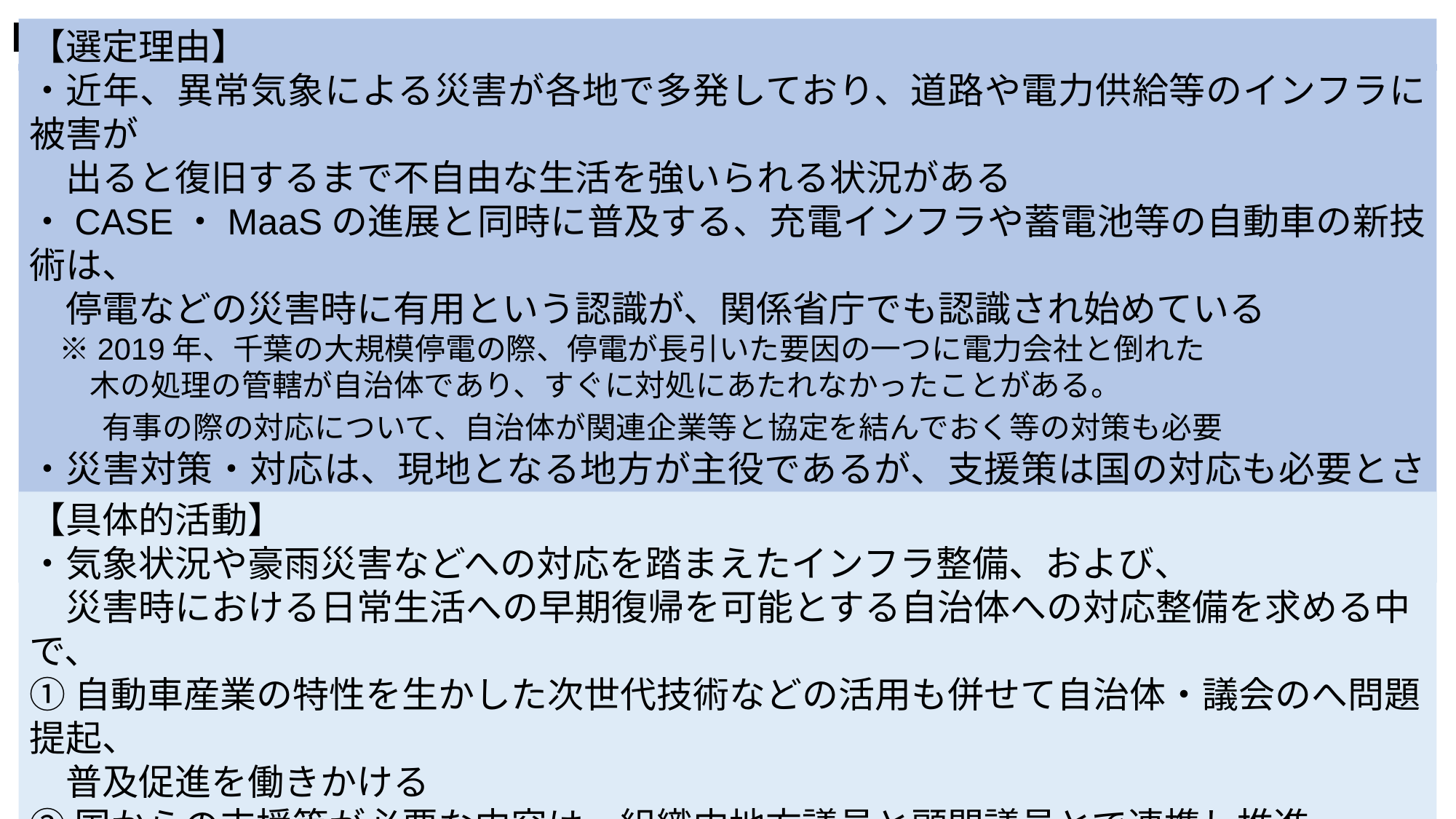

■項目詳細：災害などを踏まえたインフラ整備

【選定理由】
・近年、異常気象による災害が各地で多発しており、道路や電力供給等のインフラに被害が
　出ると復旧するまで不自由な生活を強いられる状況がある
・CASE・MaaSの進展と同時に普及する、充電インフラや蓄電池等の自動車の新技術は、
　停電などの災害時に有用という認識が、関係省庁でも認識され始めている
　※2019年、千葉の大規模停電の際、停電が長引いた要因の一つに電力会社と倒れた
　　木の処理の管轄が自治体であり、すぐに対処にあたれなかったことがある。
　　有事の際の対応について、自治体が関連企業等と協定を結んでおく等の対策も必要
・災害対策・対応は、現地となる地方が主役であるが、支援策は国の対応も必要とされるもの
　であり、地方・国会議員が双方連携し取り組める内容となる。
【具体的活動】
・気象状況や豪雨災害などへの対応を踏まえたインフラ整備、および、
　災害時における日常生活への早期復帰を可能とする自治体への対応整備を求める中で、
①自動車産業の特性を生かした次世代技術などの活用も併せて自治体・議会のへ問題提起、
　普及促進を働きかける
②国からの支援等が必要な内容は、組織内地方議員と顧問議員とで連携し推進